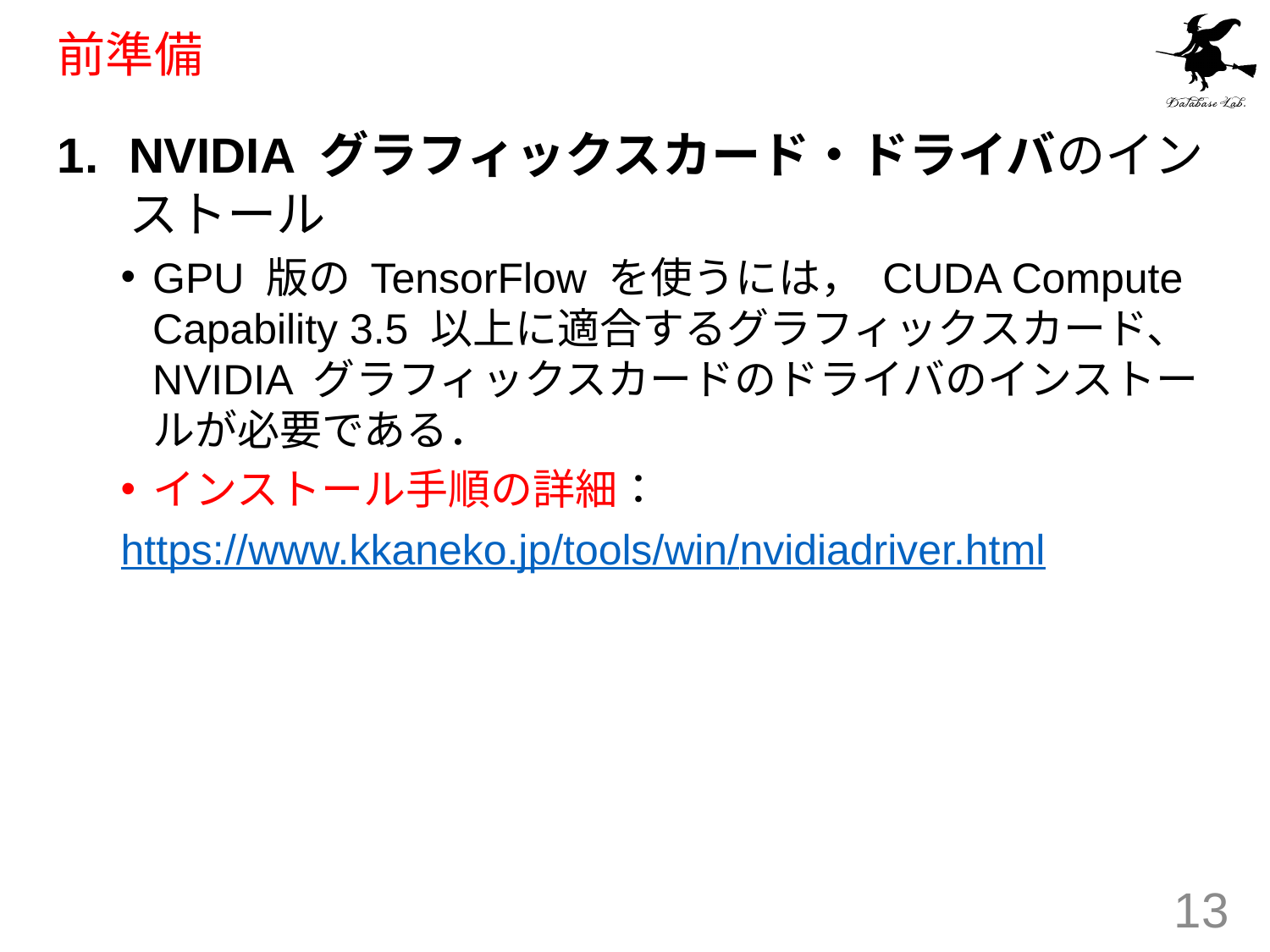

# 前準備
NVIDIA グラフィックスカード・ドライバのインストール
GPU 版の TensorFlow を使うには， CUDA Compute Capability 3.5 以上に適合するグラフィックスカード、NVIDIA グラフィックスカードのドライバのインストールが必要である．
インストール手順の詳細：
https://www.kkaneko.jp/tools/win/nvidiadriver.html

13